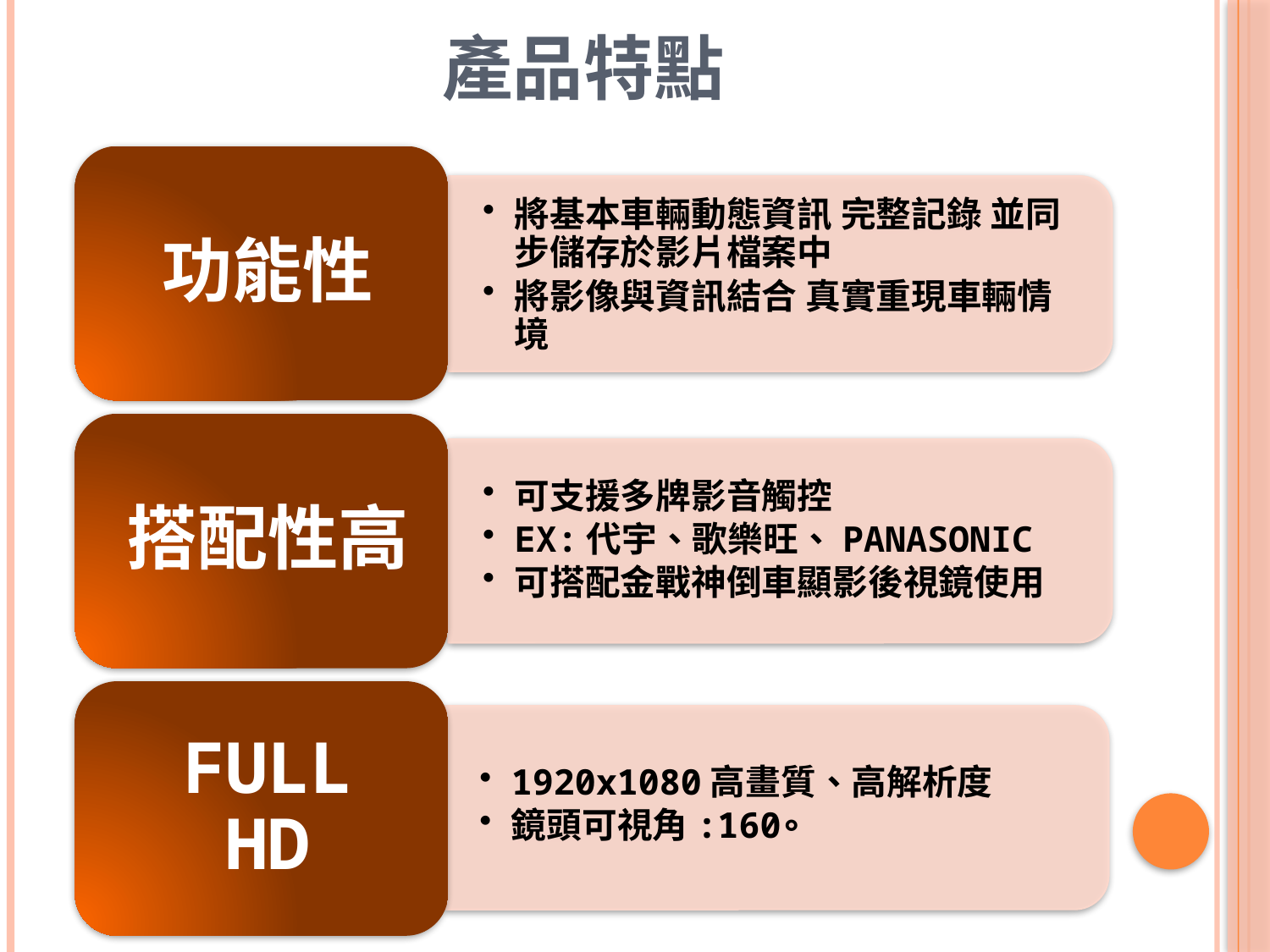

# 產品特點

1920x1080高畫質、高解析度
鏡頭可視角:160∘

FULL HD
可支援多牌影音觸控
EX:代宇、歌樂旺、PANASONIC
可搭配金戰神倒車顯影後視鏡使用
搭配性高

將基本車輛動態資訊 完整記錄 並同步儲存於影片檔案中
將影像與資訊結合 真實重現車輛情境

功能性